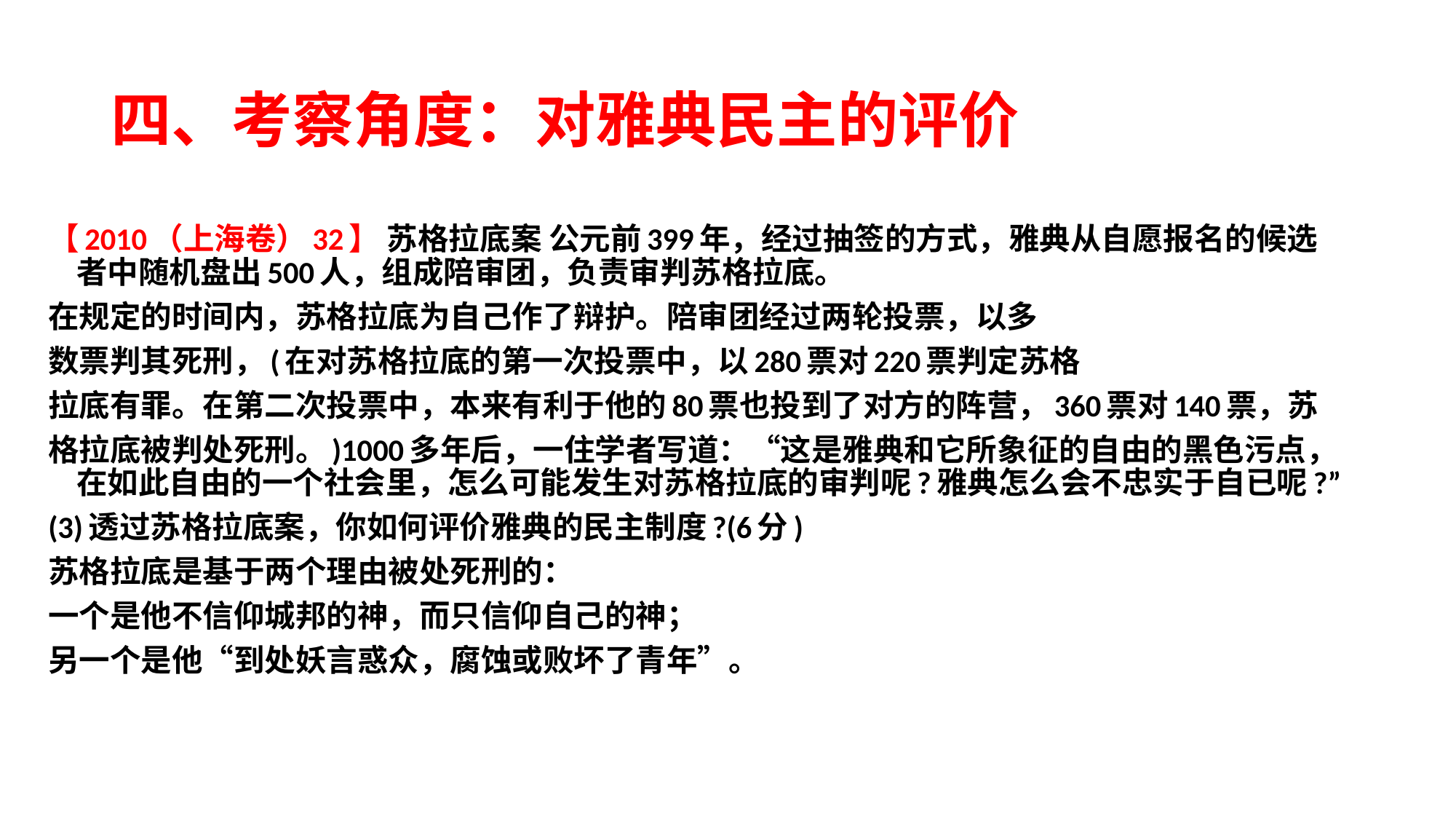

# 四、考察角度：对雅典民主的评价
【2010（上海卷）32】 苏格拉底案 公元前399年，经过抽签的方式，雅典从自愿报名的候选者中随机盘出500人，组成陪审团，负责审判苏格拉底。
在规定的时间内，苏格拉底为自己作了辩护。陪审团经过两轮投票，以多
数票判其死刑，(在对苏格拉底的第一次投票中，以280票对220票判定苏格
拉底有罪。在第二次投票中，本来有利于他的80票也投到了对方的阵营，360票对140票，苏
格拉底被判处死刑。)1000多年后，一住学者写道：“这是雅典和它所象征的自由的黑色污点，在如此自由的一个社会里，怎么可能发生对苏格拉底的审判呢?雅典怎么会不忠实于自已呢?”
(3)透过苏格拉底案，你如何评价雅典的民主制度?(6分)
苏格拉底是基于两个理由被处死刑的：
一个是他不信仰城邦的神，而只信仰自己的神；
另一个是他“到处妖言惑众，腐蚀或败坏了青年”。